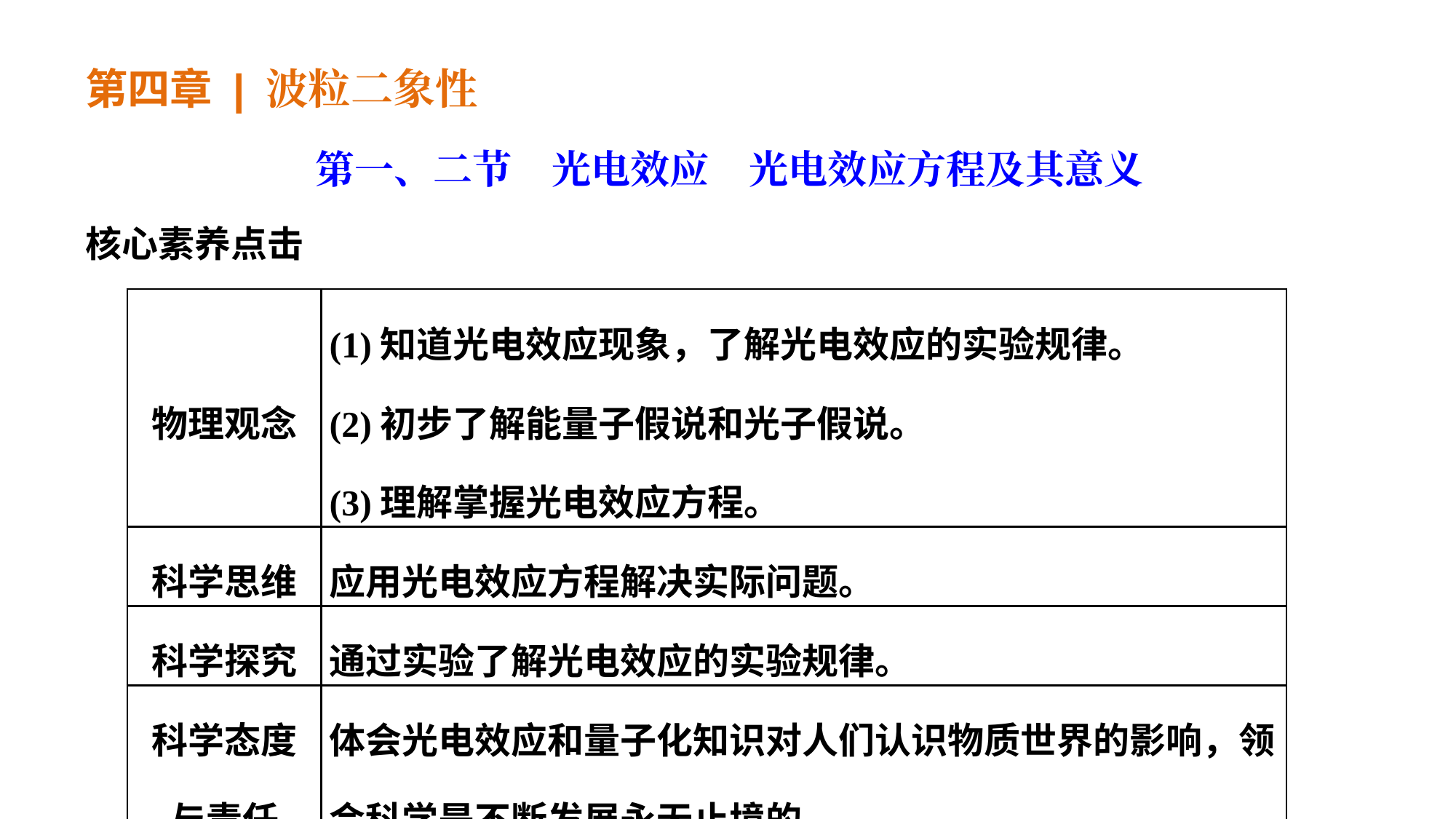

第四章 | 波粒二象性
第一、二节　光电效应　光电效应方程及其意义
核心素养点击

| 物理观念 | (1)知道光电效应现象，了解光电效应的实验规律。 (2)初步了解能量子假说和光子假说。 (3)理解掌握光电效应方程。 |
| --- | --- |
| 科学思维 | 应用光电效应方程解决实际问题。 |
| 科学探究 | 通过实验了解光电效应的实验规律。 |
| 科学态度与责任 | 体会光电效应和量子化知识对人们认识物质世界的影响，领会科学是不断发展永无止境的。 |